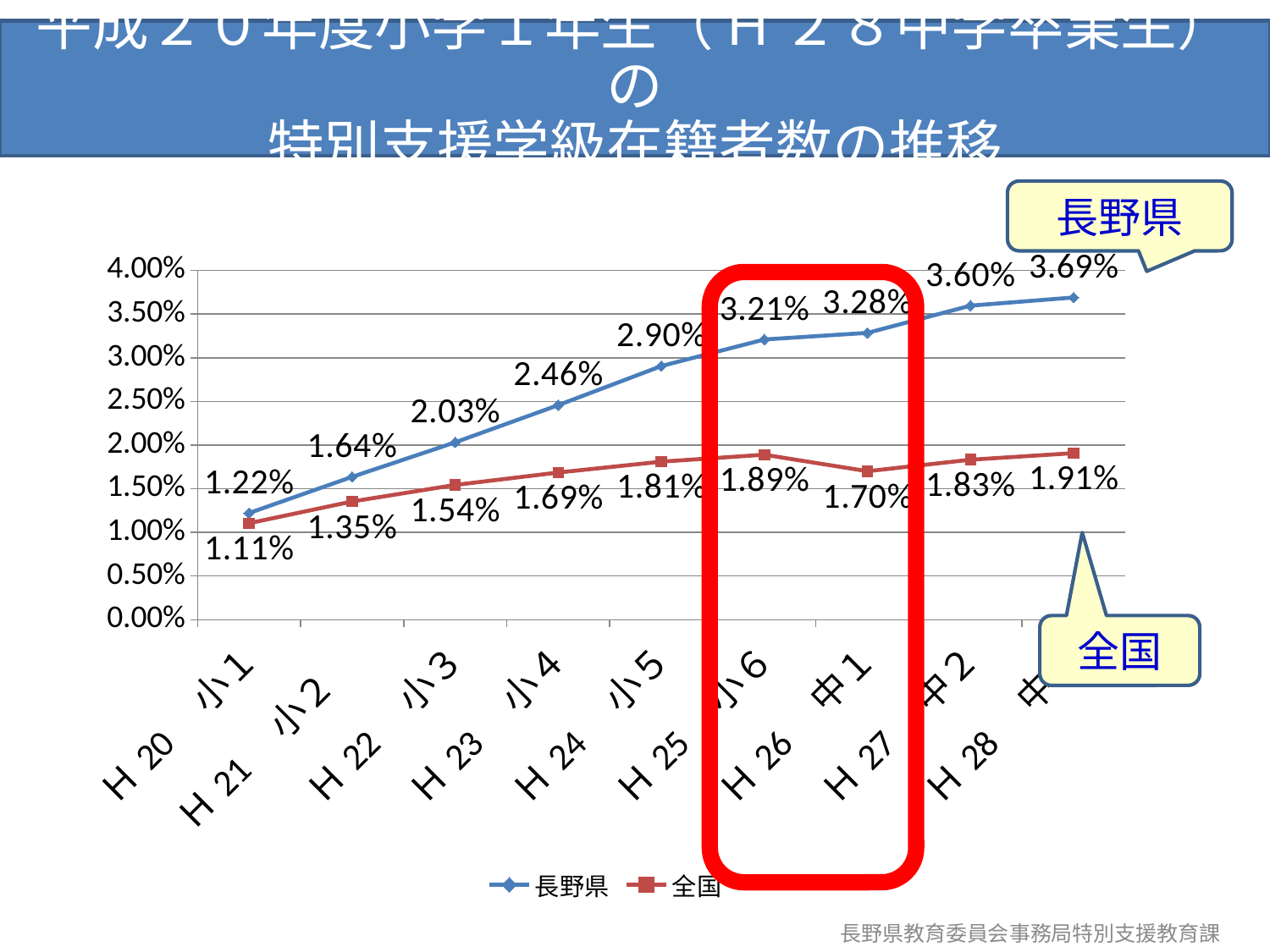

平成２０年度小学１年生（H２８中学卒業生）の
特別支援学級在籍者数の推移
長野県

### Chart

| Category | 長野県 | 全国 |
|---|---|---|
| Ｈ20　小１ | 0.012214983713355049 | 0.01105100410810367 |
| Ｈ21　小２　 | 0.016361978791804614 | 0.01353613585407936 |
| Ｈ22　小３ | 0.020312124849939977 | 0.015433331651117576 |
| Ｈ23　小４ | 0.024571675385132215 | 0.016857119632413653 |
| Ｈ24　小５ | 0.029049422367096497 | 0.018098544602827272 |
| Ｈ25　小６ | 0.0320924877674374 | 0.0188981309794667 |
| Ｈ26　中１ | 0.03284795123603115 | 0.01700421184693969 |
| Ｈ27　中２ | 0.03596843684949412 | 0.018323074432430756 |
| Ｈ28　中３ | 0.036898577462737295 | 0.019072101405235603 |
全国
長野県教育委員会事務局特別支援教育課